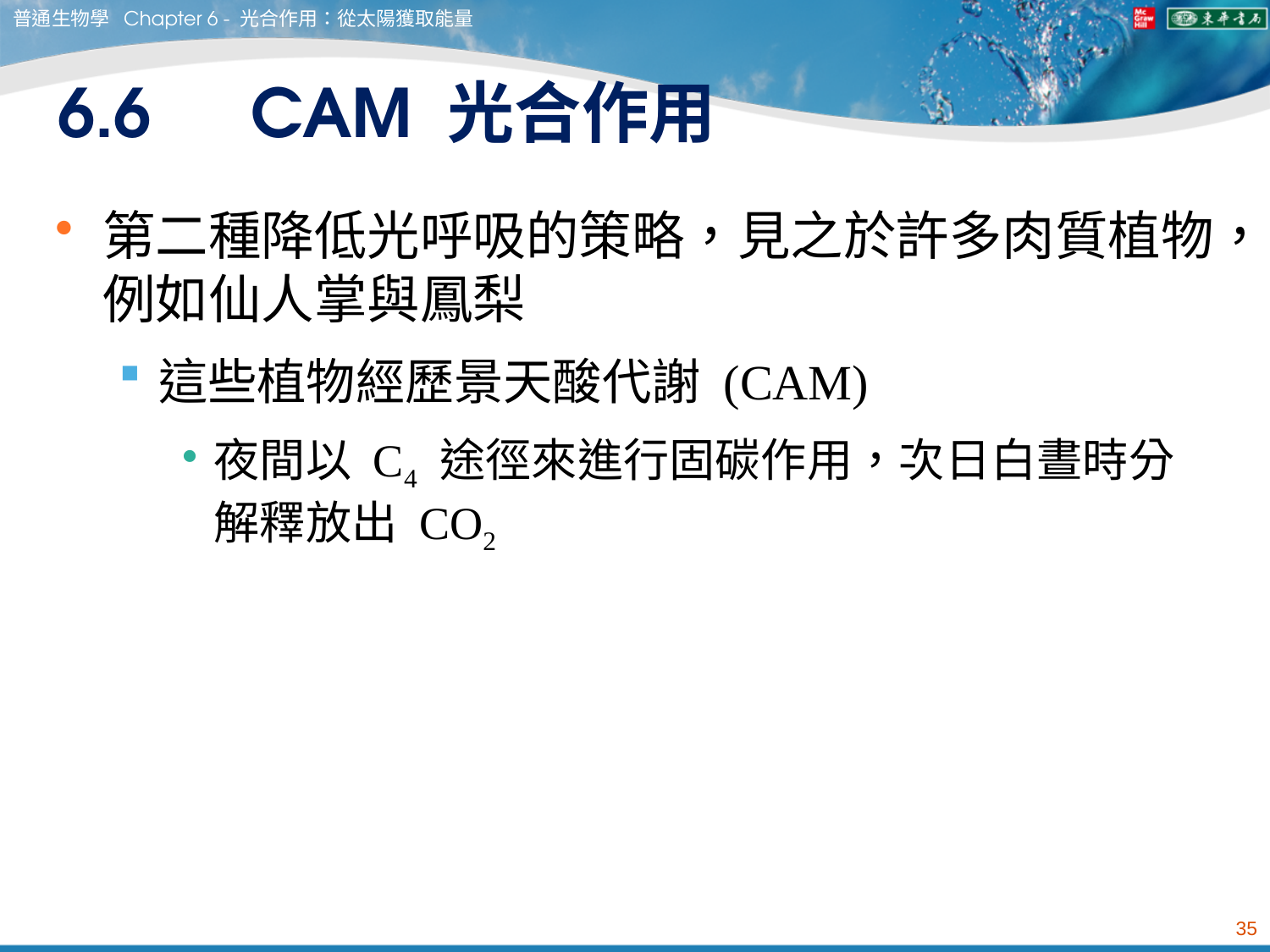

普通生物學  Chapter 6 - 光合作用：從太陽獲取能量
# 6.6　CAM 光合作用
第二種降低光呼吸的策略，見之於許多肉質植物，例如仙人掌與鳳梨
這些植物經歷景天酸代謝 (CAM)
夜間以 C4 途徑來進行固碳作用，次日白晝時分解釋放出 CO2
35